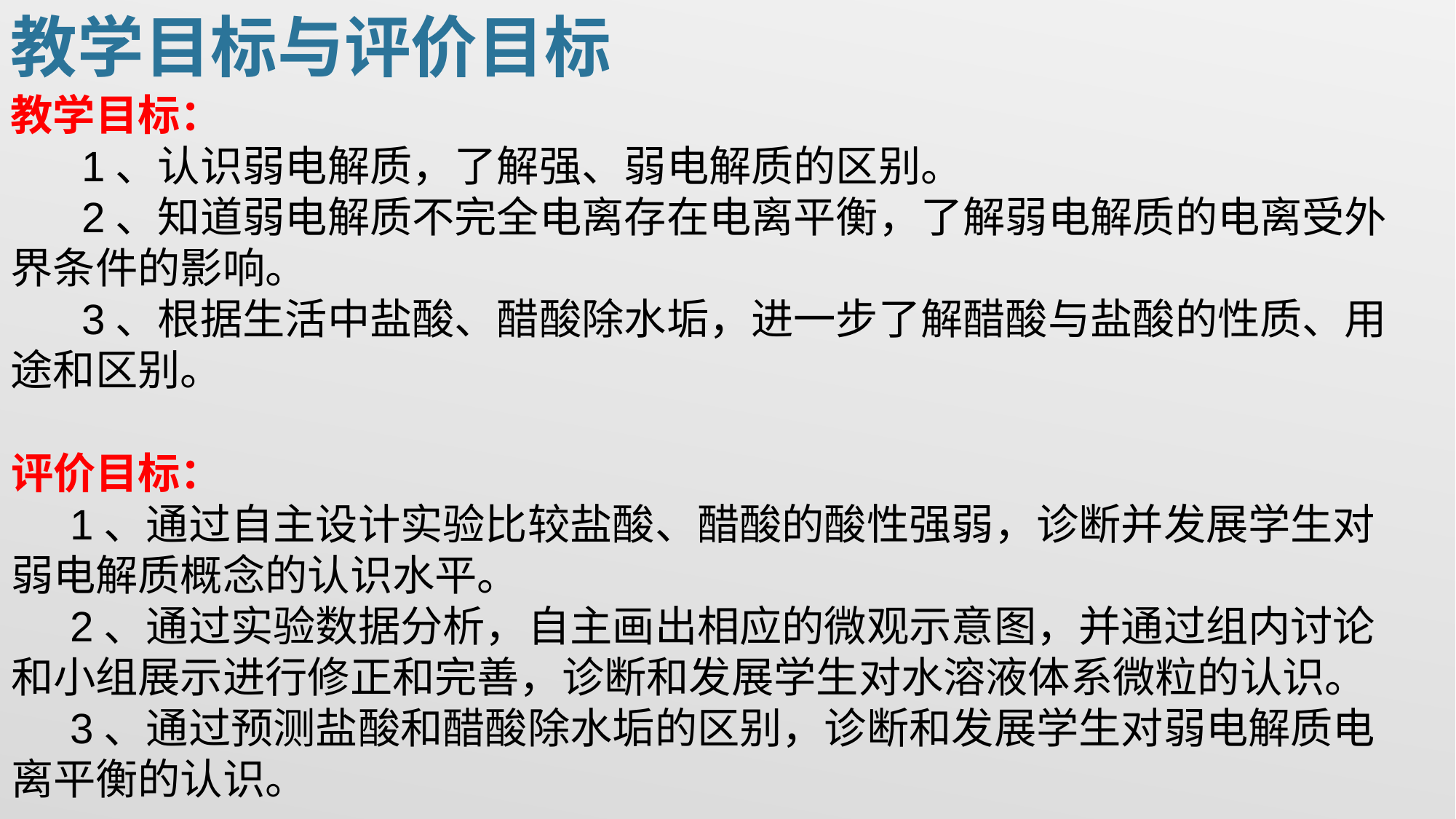

教学目标与评价目标

教学目标：
      1、认识弱电解质，了解强、弱电解质的区别。
      2、知道弱电解质不完全电离存在电离平衡，了解弱电解质的电离受外界条件的影响。
      3、根据生活中盐酸、醋酸除水垢，进一步了解醋酸与盐酸的性质、用途和区别。

评价目标：
     1、通过自主设计实验比较盐酸、醋酸的酸性强弱，诊断并发展学生对弱电解质概念的认识水平。
     2、通过实验数据分析，自主画出相应的微观示意图，并通过组内讨论和小组展示进行修正和完善，诊断和发展学生对水溶液体系微粒的认识。
     3、通过预测盐酸和醋酸除水垢的区别，诊断和发展学生对弱电解质电离平衡的认识。